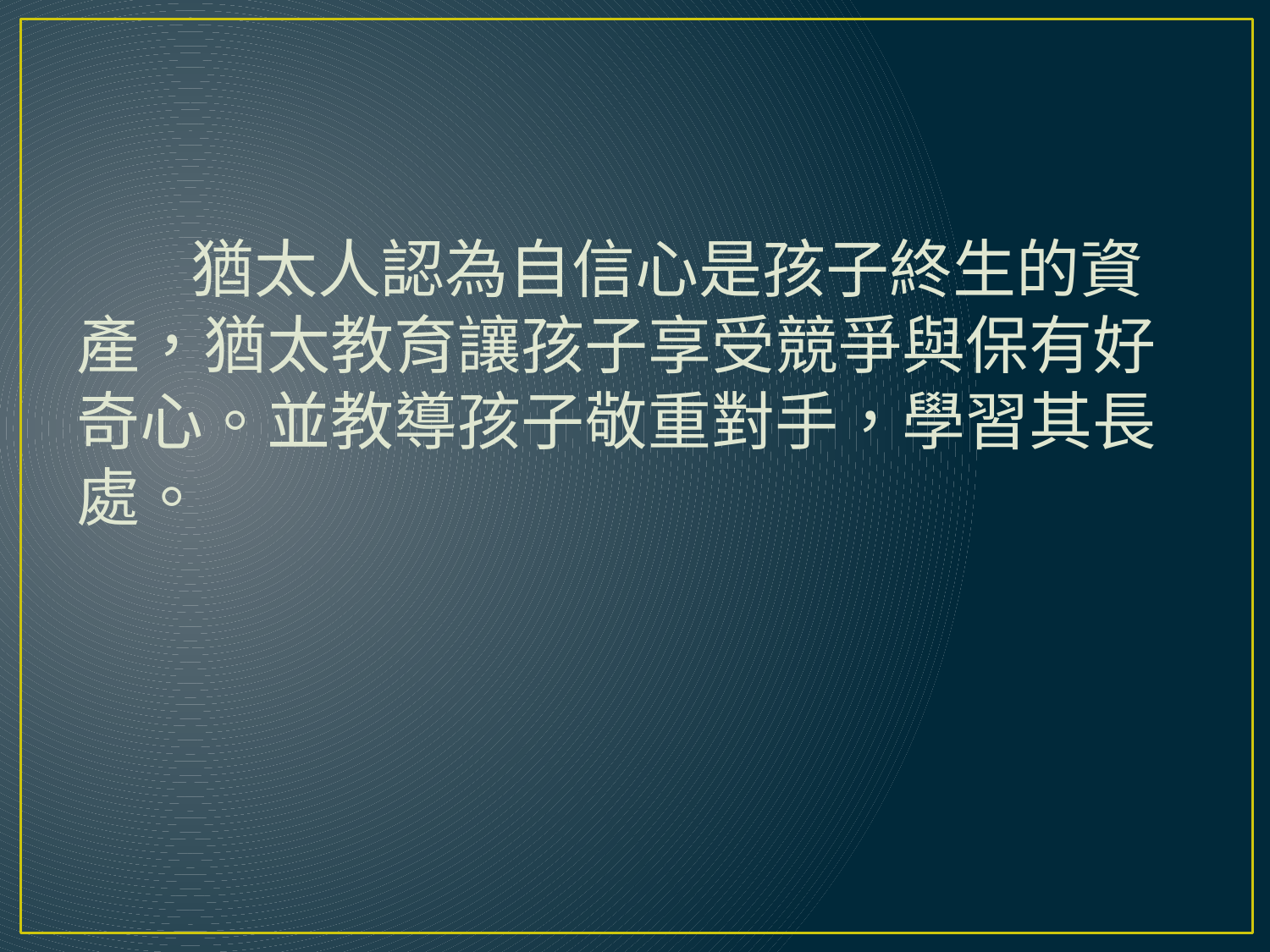

#
       猶太人認為自信心是孩子終生的資產，猶太教育讓孩子享受競爭與保有好奇心。並教導孩子敬重對手，學習其長處。